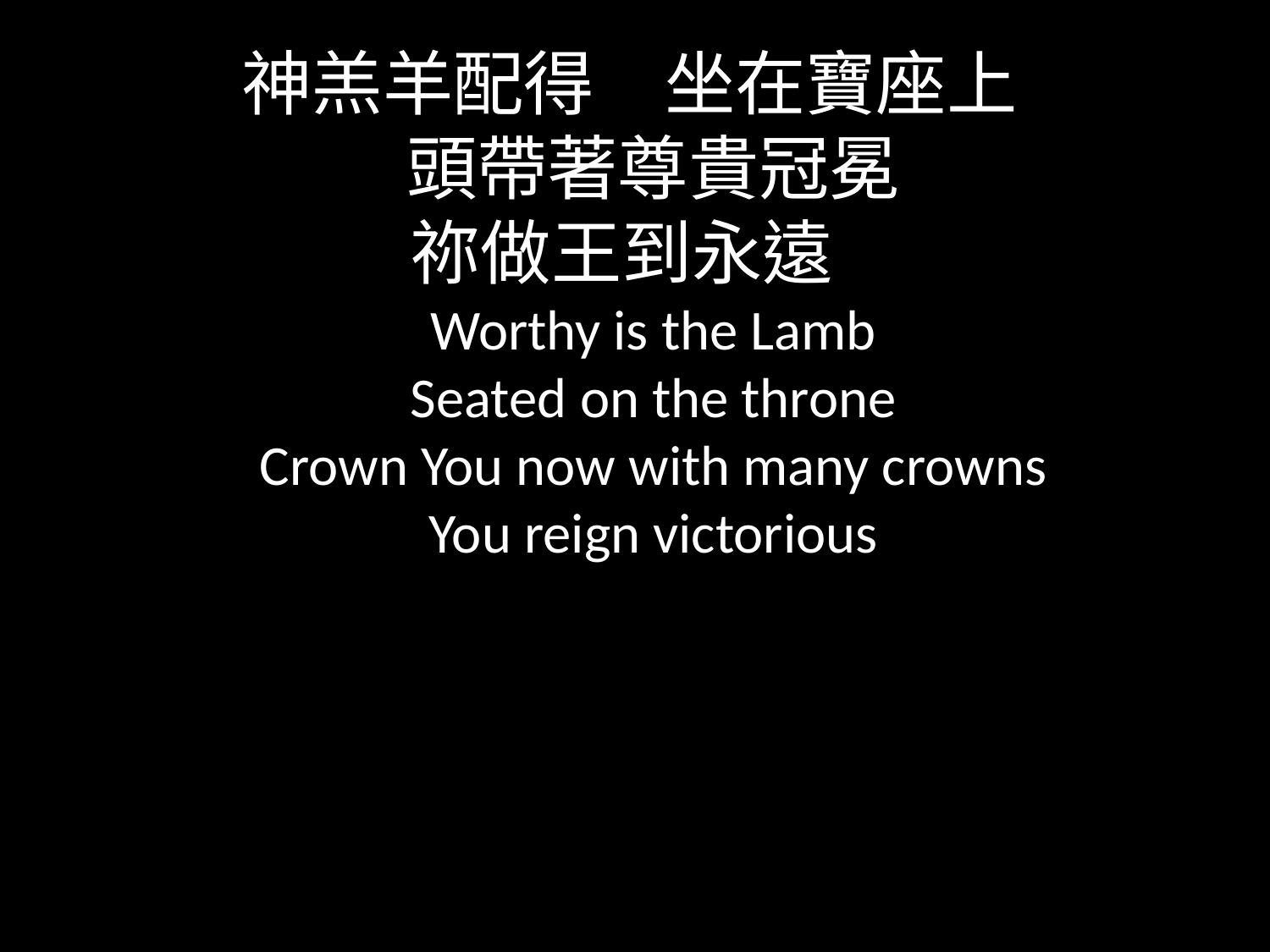

神羔羊配得　坐在寶座上
頭帶著尊貴冠冕
祢做王到永遠
Worthy is the Lamb
Seated on the throne
Crown You now with many crowns
You reign victorious